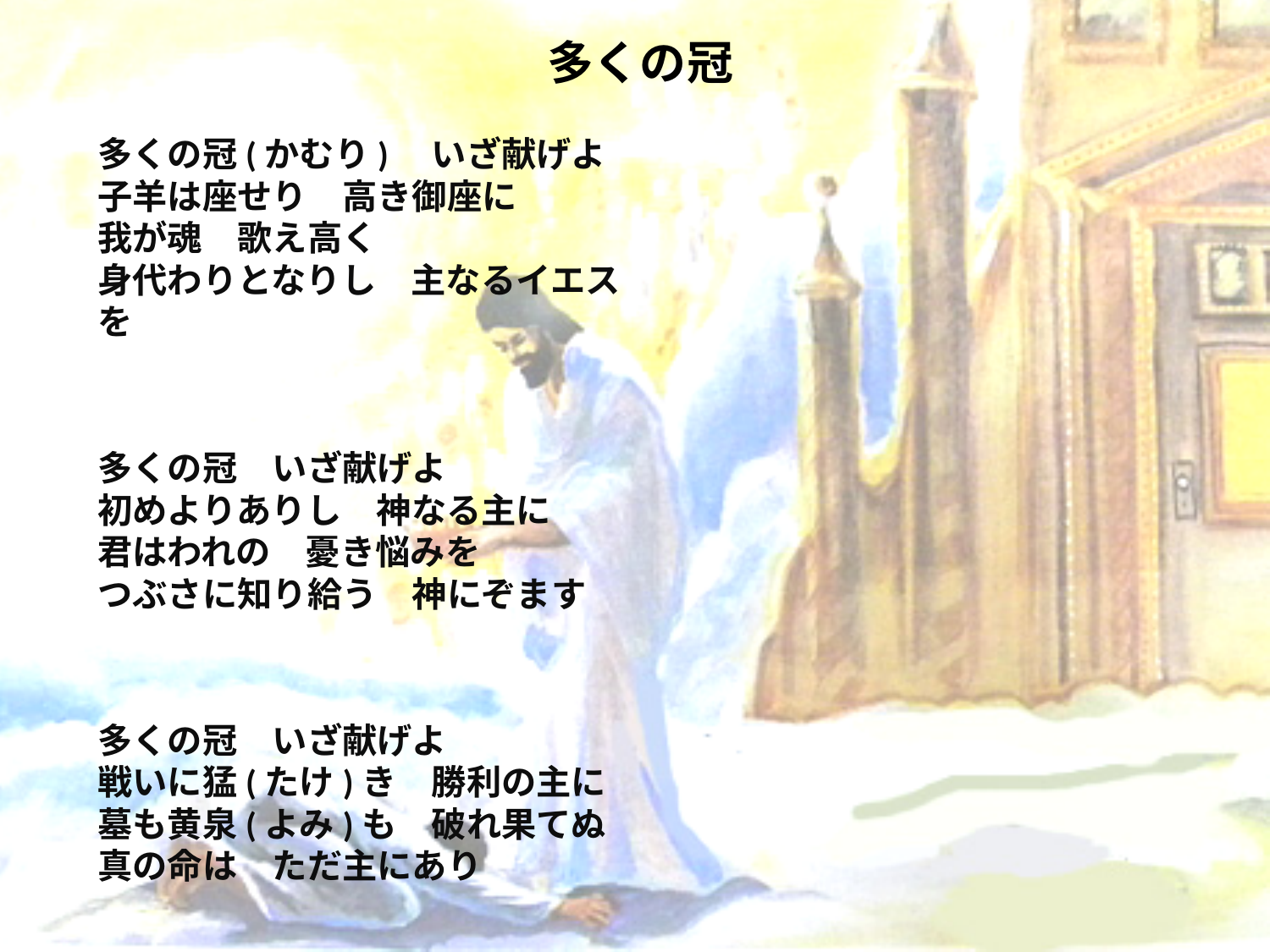

# 多くの冠
多くの冠(かむり)　いざ献げよ
子羊は座せり　高き御座に
我が魂　歌え高く
身代わりとなりし　主なるイエスを

多くの冠　いざ献げよ
初めよりありし　神なる主に
君はわれの　憂き悩みを
つぶさに知り給う　神にぞます

多くの冠　いざ献げよ
戦いに猛(たけ)き　勝利の主に
墓も黄泉(よみ)も　破れ果てぬ
真の命は　ただ主にあり